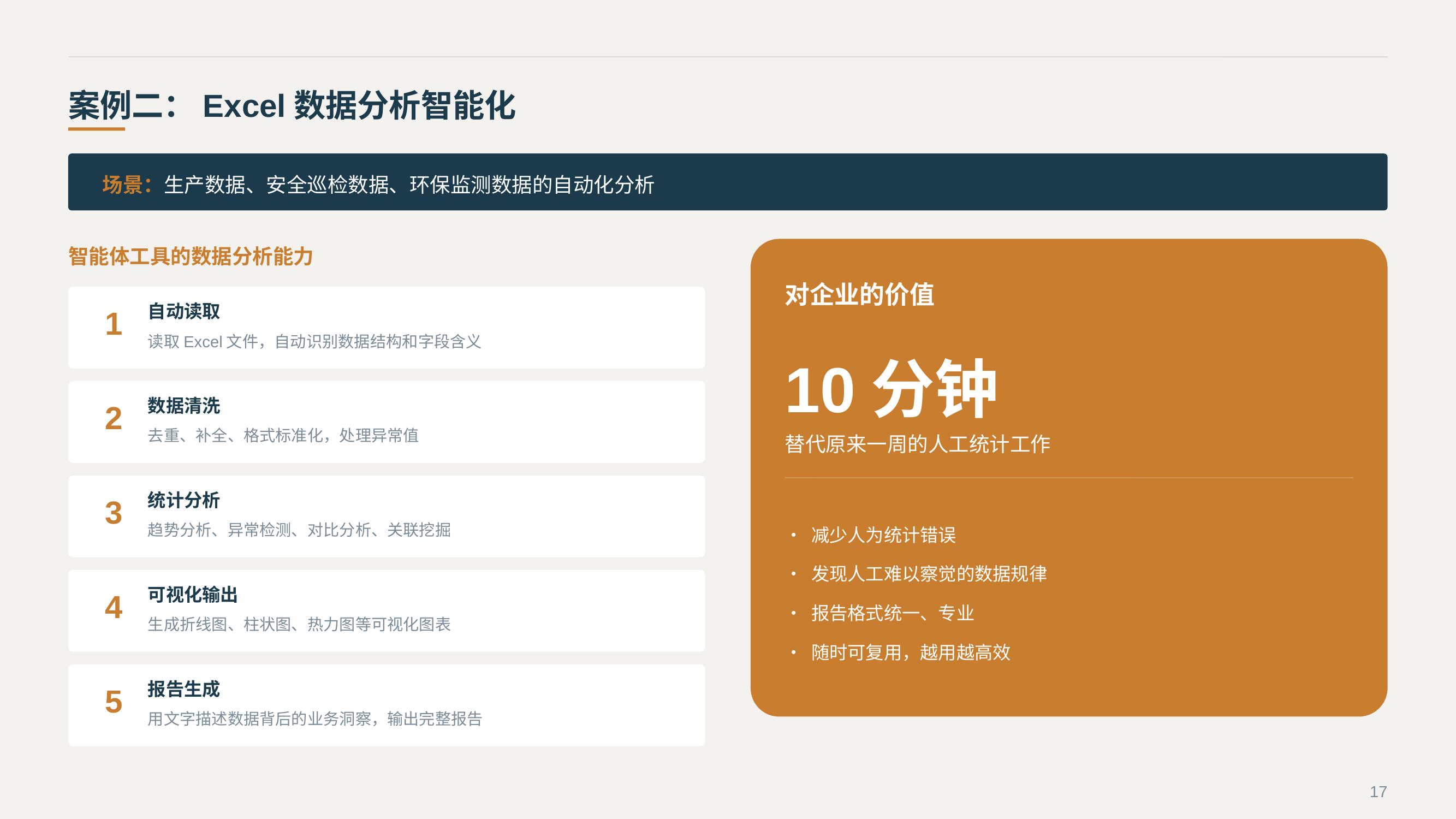

案例二：Excel数据分析智能化

场景：生产数据、安全巡检数据、环保监测数据的自动化分析
智能体工具的数据分析能力

对企业的价值

1
自动读取
读取Excel文件，自动识别数据结构和字段含义
10分钟

2
数据清洗
去重、补全、格式标准化，处理异常值
替代原来一周的人工统计工作

3
统计分析
• 减少人为统计错误
• 发现人工难以察觉的数据规律
• 报告格式统一、专业
• 随时可复用，越用越高效
趋势分析、异常检测、对比分析、关联挖掘

4
可视化输出
生成折线图、柱状图、热力图等可视化图表

5
报告生成
用文字描述数据背后的业务洞察，输出完整报告
17